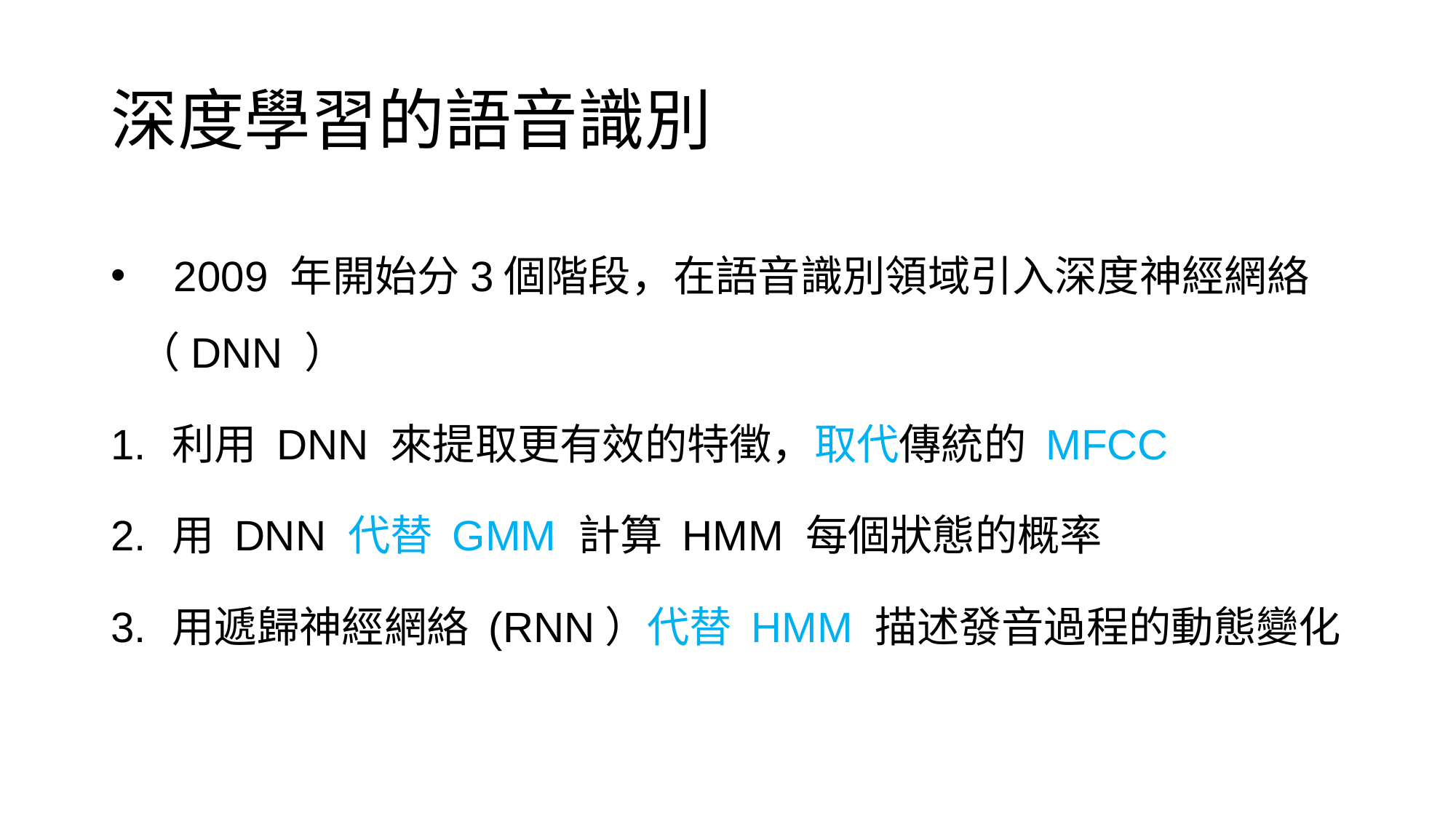

# 深度學習的語音識別
   2009 年開始分3個階段，在語音識別領域引入深度神經網絡（DNN ）
利用 DNN 來提取更有效的特徵，取代傳統的 MFCC
用 DNN 代替 GMM 計算 HMM 每個狀態的概率
用遞歸神經網絡 (RNN）代替 HMM 描述發音過程的動態變化